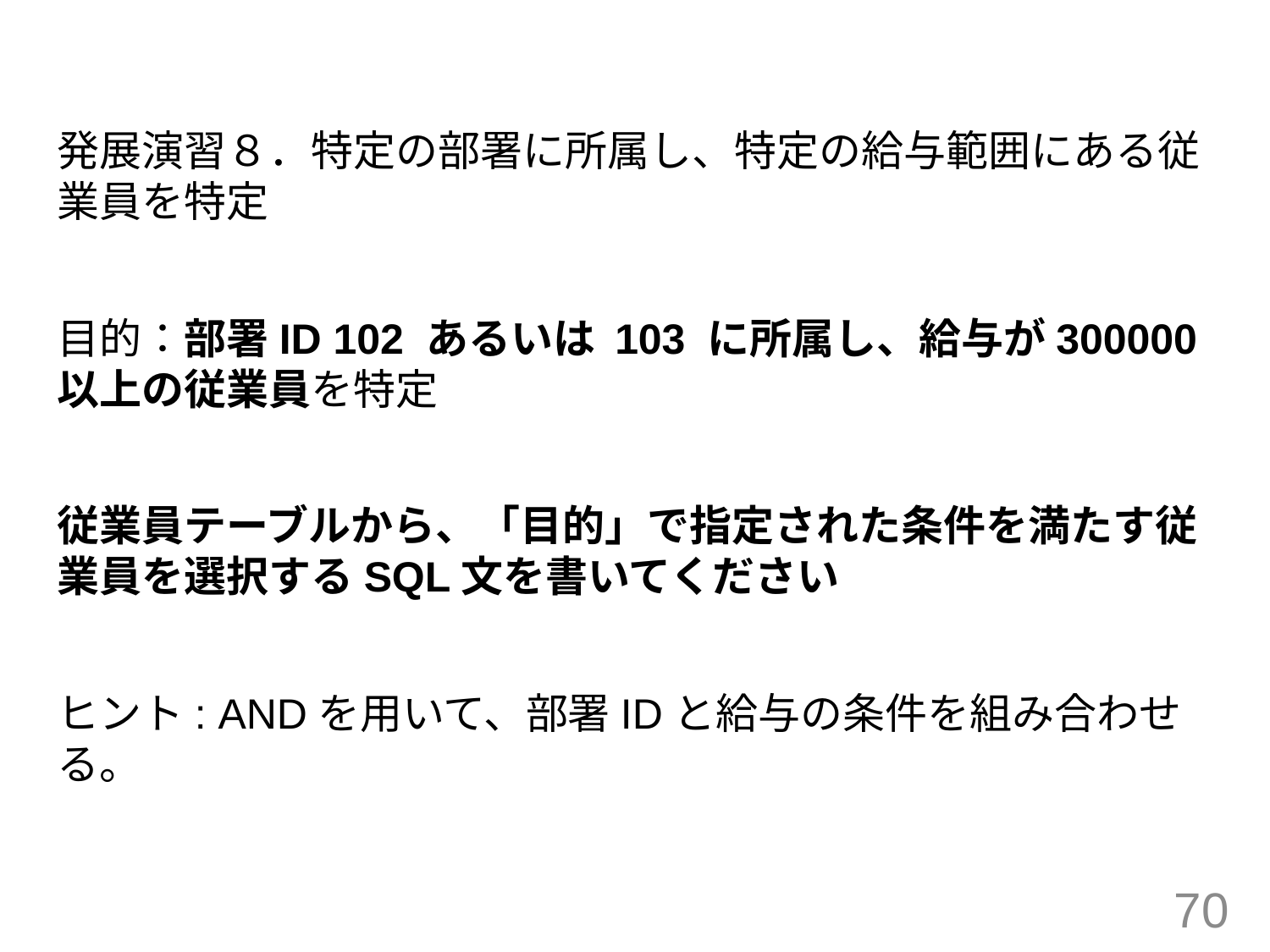

#
発展演習８．特定の部署に所属し、特定の給与範囲にある従業員を特定

目的：部署ID 102 あるいは 103 に所属し、給与が300000以上の従業員を特定

従業員テーブルから、「目的」で指定された条件を満たす従業員を選択するSQL文を書いてください

ヒント: ANDを用いて、部署IDと給与の条件を組み合わせる。
70